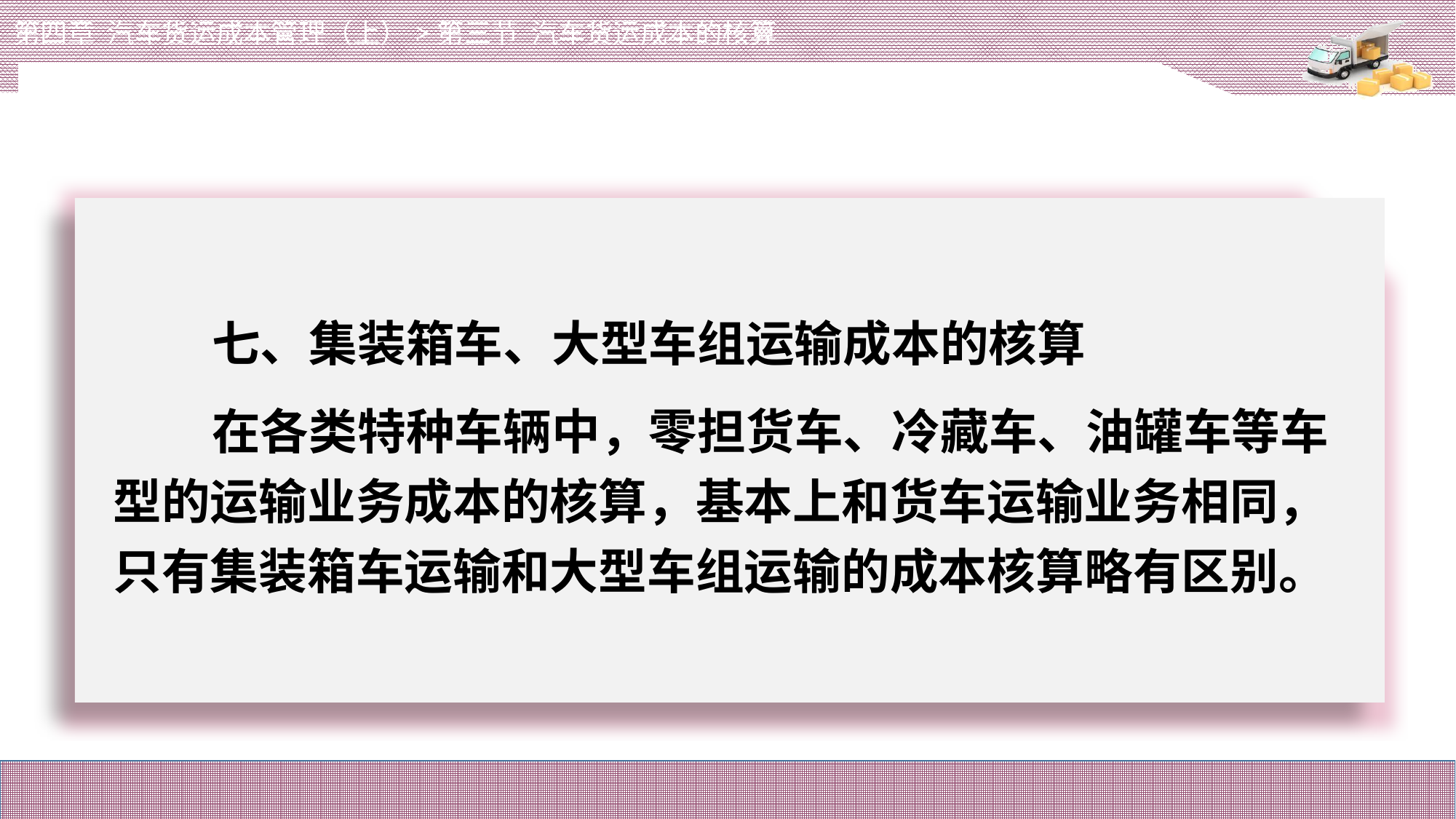

第四章  汽车货运成本管理（上）>第三节  汽车货运成本的核算
# 七、集装箱车、大型车组运输成本的核算
在各类特种车辆中，零担货车、冷藏车、油罐车等车型的运输业务成本的核算，基本上和货车运输业务相同，只有集装箱车运输和大型车组运输的成本核算略有区别。